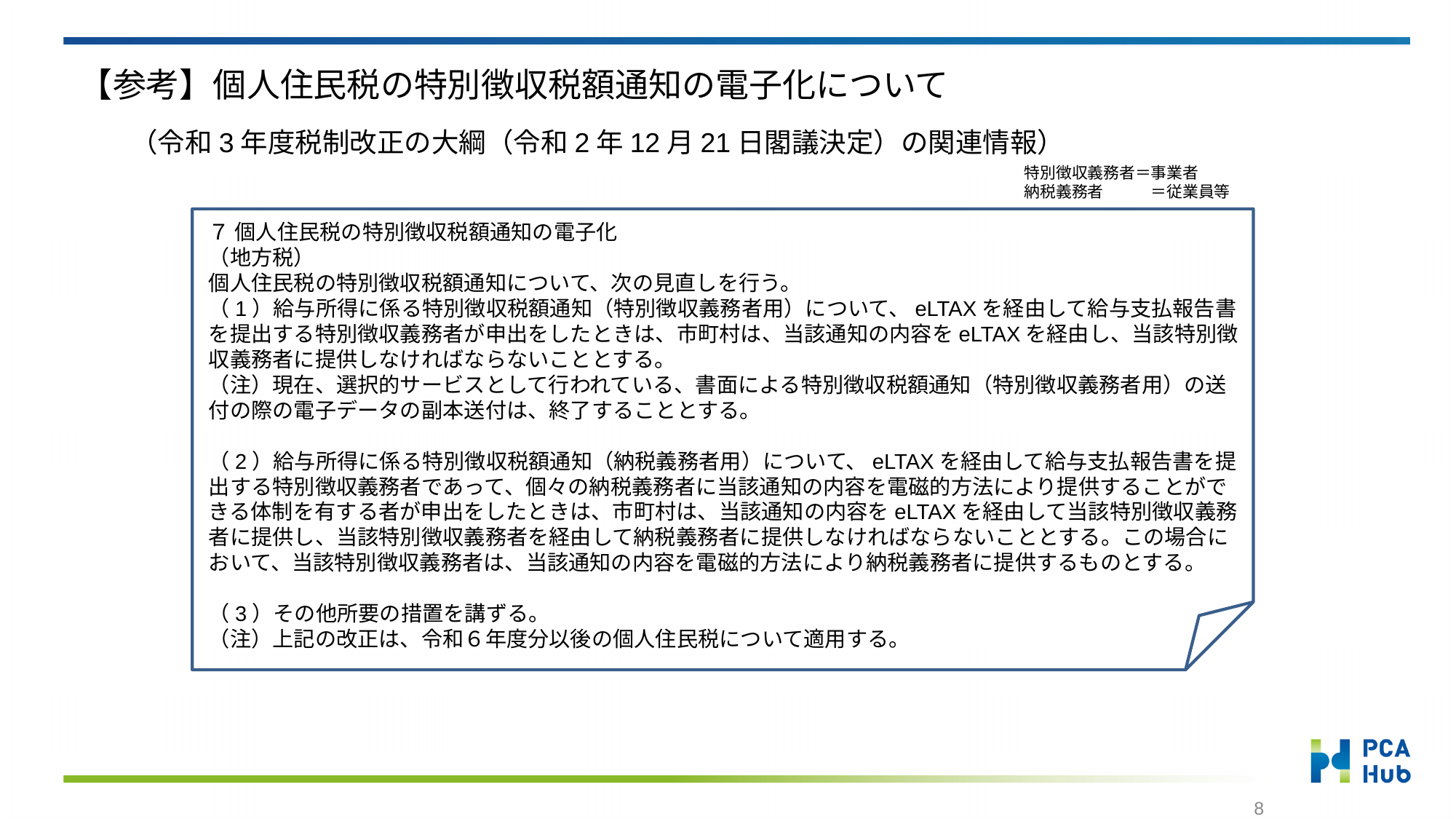

# 【参考】個人住民税の特別徴収税額通知の電子化について
（令和3年度税制改正の大綱（令和2年12月21日閣議決定）の関連情報）

特別徴収義務者＝事業者
納税義務者　　　＝従業員等

７ 個人住民税の特別徴収税額通知の電子化
（地方税）
個人住民税の特別徴収税額通知について、次の見直しを行う。
（1）給与所得に係る特別徴収税額通知（特別徴収義務者用）について、eLTAXを経由して給与支払報告書を提出する特別徴収義務者が申出をしたときは、市町村は、当該通知の内容をeLTAXを経由し、当該特別徴収義務者に提供しなければならないこととする。
（注）現在、選択的サービスとして行われている、書面による特別徴収税額通知（特別徴収義務者用）の送付の際の電子データの副本送付は、終了することとする。

（2）給与所得に係る特別徴収税額通知（納税義務者用）について、eLTAXを経由して給与支払報告書を提出する特別徴収義務者であって、個々の納税義務者に当該通知の内容を電磁的方法により提供することができる体制を有する者が申出をしたときは、市町村は、当該通知の内容をeLTAXを経由して当該特別徴収義務者に提供し、当該特別徴収義務者を経由して納税義務者に提供しなければならないこととする。この場合において、当該特別徴収義務者は、当該通知の内容を電磁的方法により納税義務者に提供するものとする。

（3）その他所要の措置を講ずる。
（注）上記の改正は、令和６年度分以後の個人住民税について適用する。
8